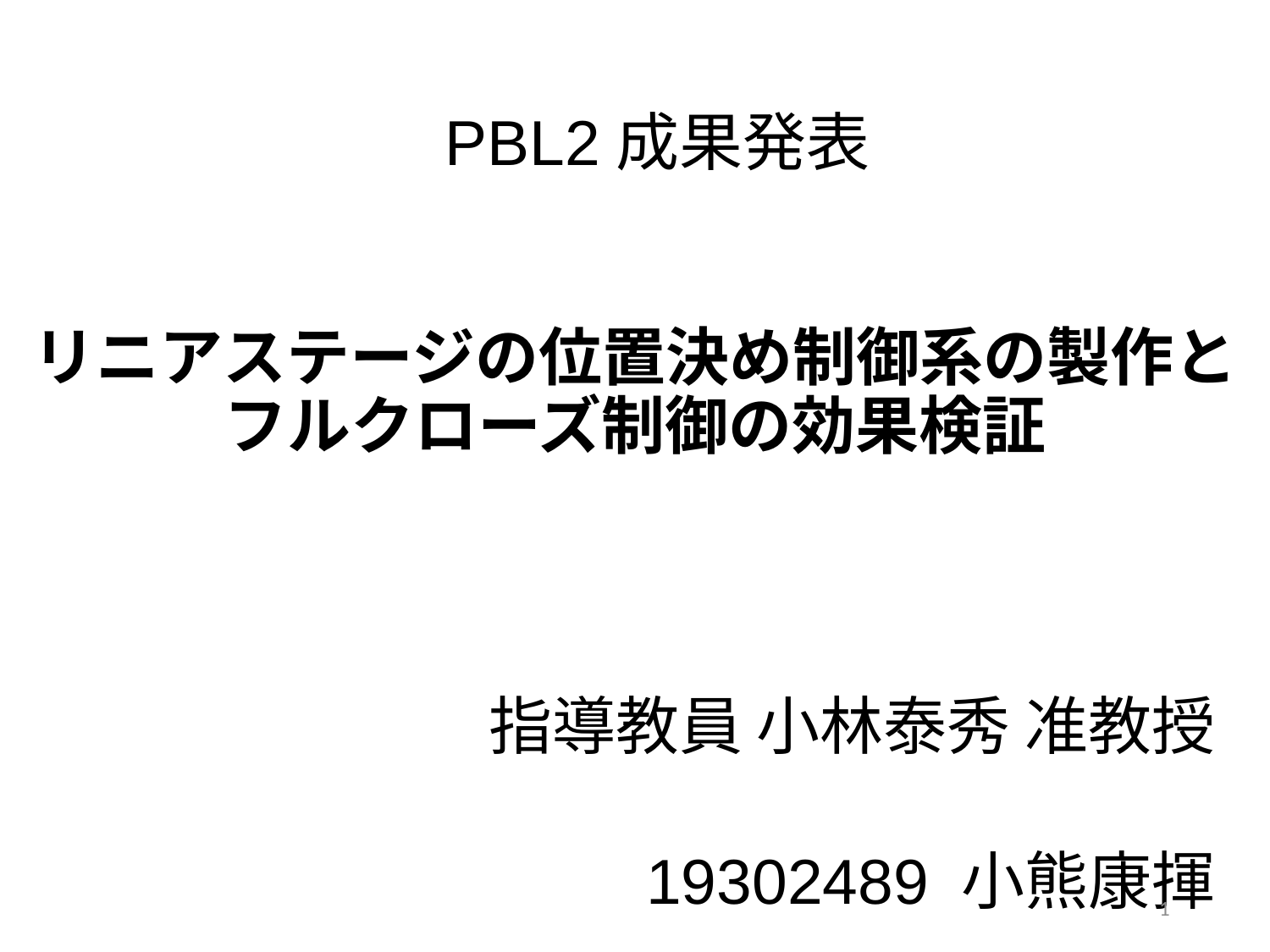

PBL2成果発表
# リニアステージの位置決め制御系の製作と フルクローズ制御の効果検証
指導教員 小林泰秀 准教授
19302489 小熊康揮
1